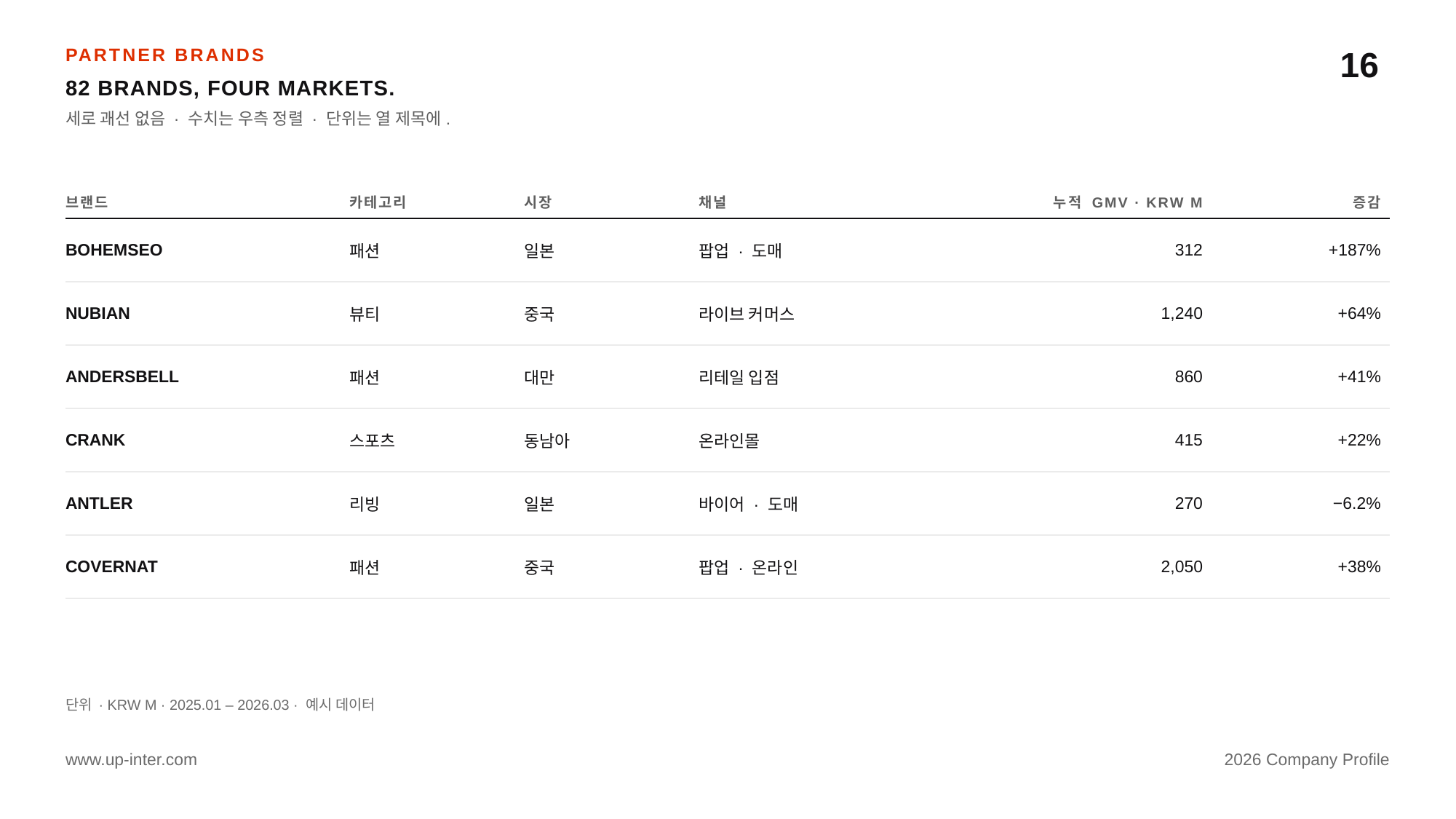

16
PARTNER BRANDS
82 BRANDS, FOUR MARKETS.
세로 괘선 없음 · 수치는 우측 정렬 · 단위는 열 제목에.
| 브랜드 | 카테고리 | 시장 | 채널 | 누적 GMV · KRW M | 증감 |
| --- | --- | --- | --- | --- | --- |
| BOHEMSEO | 패션 | 일본 | 팝업 · 도매 | 312 | +187% |
| NUBIAN | 뷰티 | 중국 | 라이브 커머스 | 1,240 | +64% |
| ANDERSBELL | 패션 | 대만 | 리테일 입점 | 860 | +41% |
| CRANK | 스포츠 | 동남아 | 온라인몰 | 415 | +22% |
| ANTLER | 리빙 | 일본 | 바이어 · 도매 | 270 | −6.2% |
| COVERNAT | 패션 | 중국 | 팝업 · 온라인 | 2,050 | +38% |
단위 · KRW M · 2025.01 – 2026.03 · 예시 데이터